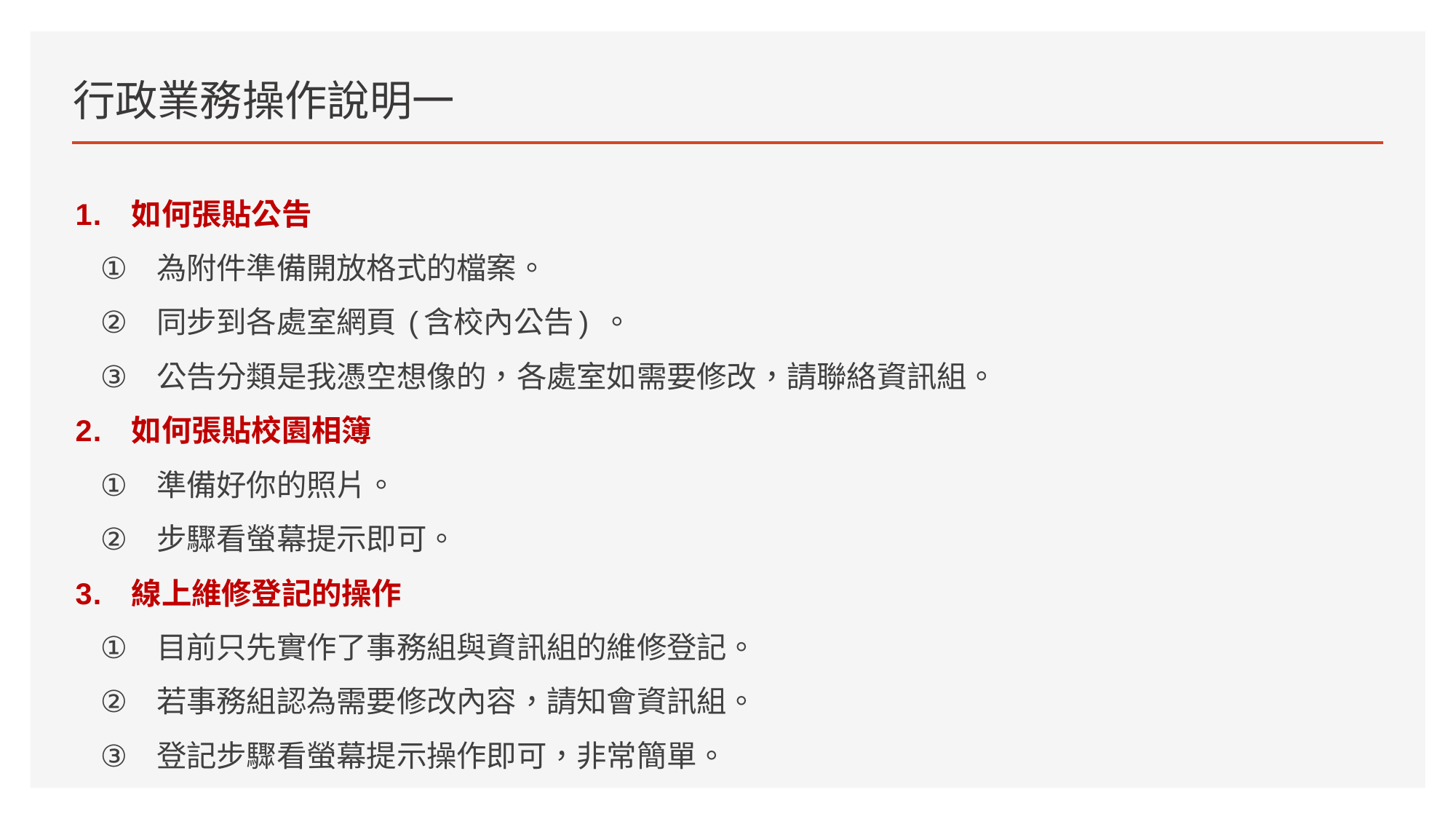

# 行政業務操作說明一
如何張貼公告
為附件準備開放格式的檔案。
同步到各處室網頁 (含校內公告) 。
公告分類是我憑空想像的，各處室如需要修改，請聯絡資訊組。
如何張貼校園相簿
準備好你的照片。
步驟看螢幕提示即可。
線上維修登記的操作
目前只先實作了事務組與資訊組的維修登記。
若事務組認為需要修改內容，請知會資訊組。
登記步驟看螢幕提示操作即可，非常簡單。